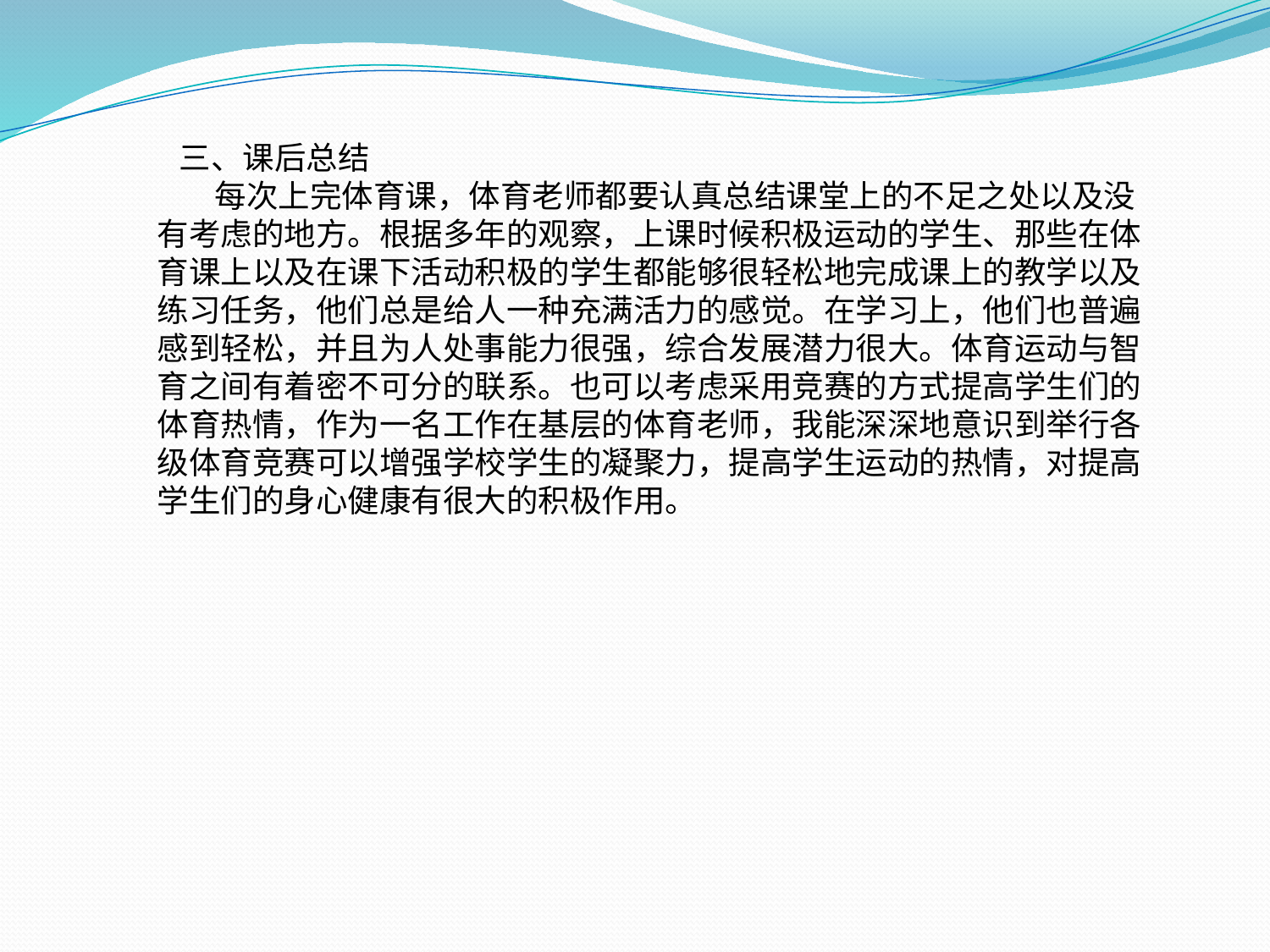

三、课后总结
        每次上完体育课，体育老师都要认真总结课堂上的不足之处以及没有考虑的地方。根据多年的观察，上课时候积极运动的学生、那些在体育课上以及在课下活动积极的学生都能够很轻松地完成课上的教学以及练习任务，他们总是给人一种充满活力的感觉。在学习上，他们也普遍感到轻松，并且为人处事能力很强，综合发展潜力很大。体育运动与智育之间有着密不可分的联系。也可以考虑采用竞赛的方式提高学生们的体育热情，作为一名工作在基层的体育老师，我能深深地意识到举行各级体育竞赛可以增强学校学生的凝聚力，提高学生运动的热情，对提高学生们的身心健康有很大的积极作用。